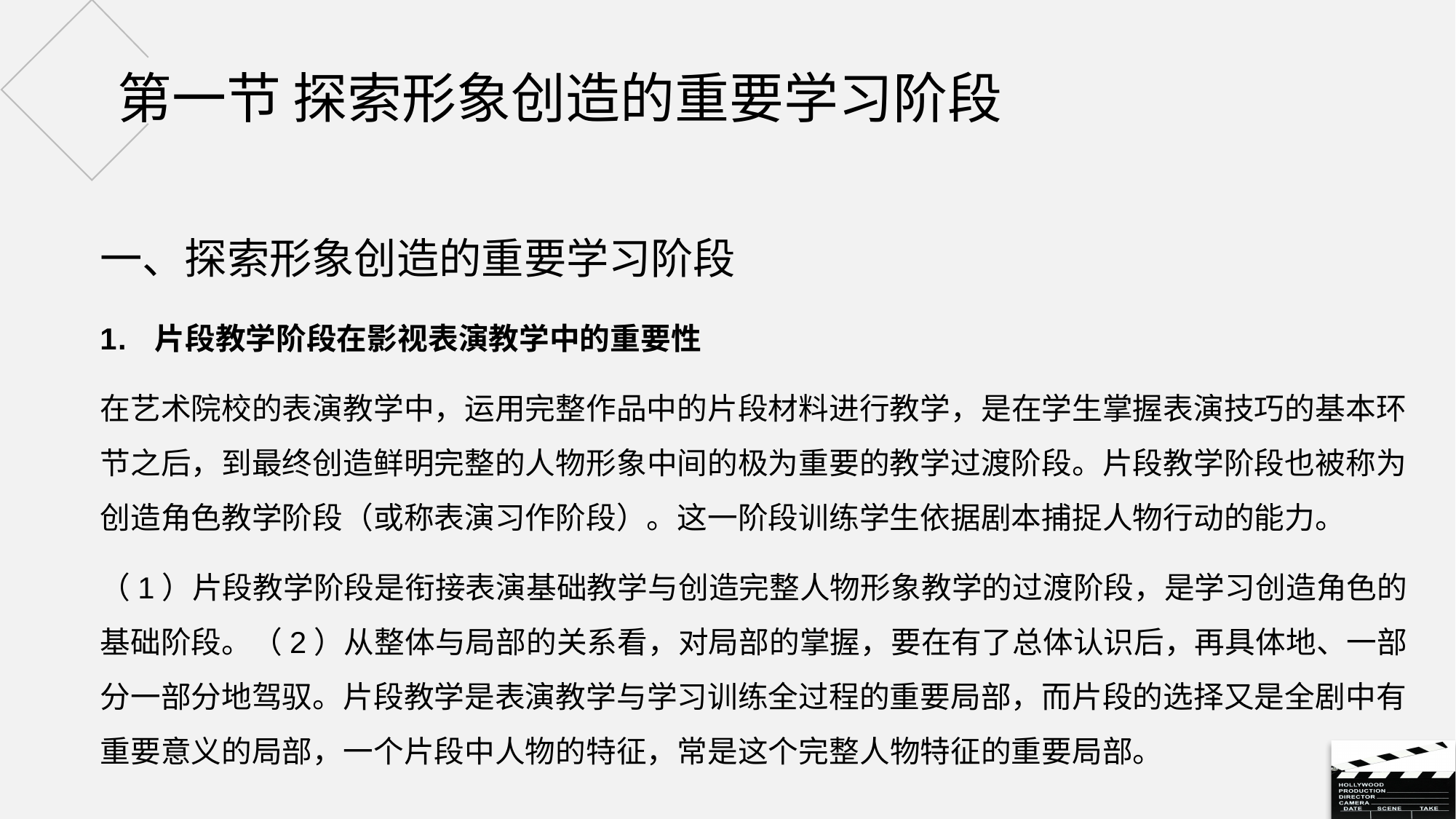

# 第一节 探索形象创造的重要学习阶段
一、探索形象创造的重要学习阶段
片段教学阶段在影视表演教学中的重要性
在艺术院校的表演教学中，运用完整作品中的片段材料进行教学，是在学生掌握表演技巧的基本环节之后，到最终创造鲜明完整的人物形象中间的极为重要的教学过渡阶段。片段教学阶段也被称为创造角色教学阶段（或称表演习作阶段）。这一阶段训练学生依据剧本捕捉人物行动的能力。
（1）片段教学阶段是衔接表演基础教学与创造完整人物形象教学的过渡阶段，是学习创造角色的基础阶段。（2）从整体与局部的关系看，对局部的掌握，要在有了总体认识后，再具体地、一部分一部分地驾驭。片段教学是表演教学与学习训练全过程的重要局部，而片段的选择又是全剧中有重要意义的局部，一个片段中人物的特征，常是这个完整人物特征的重要局部。